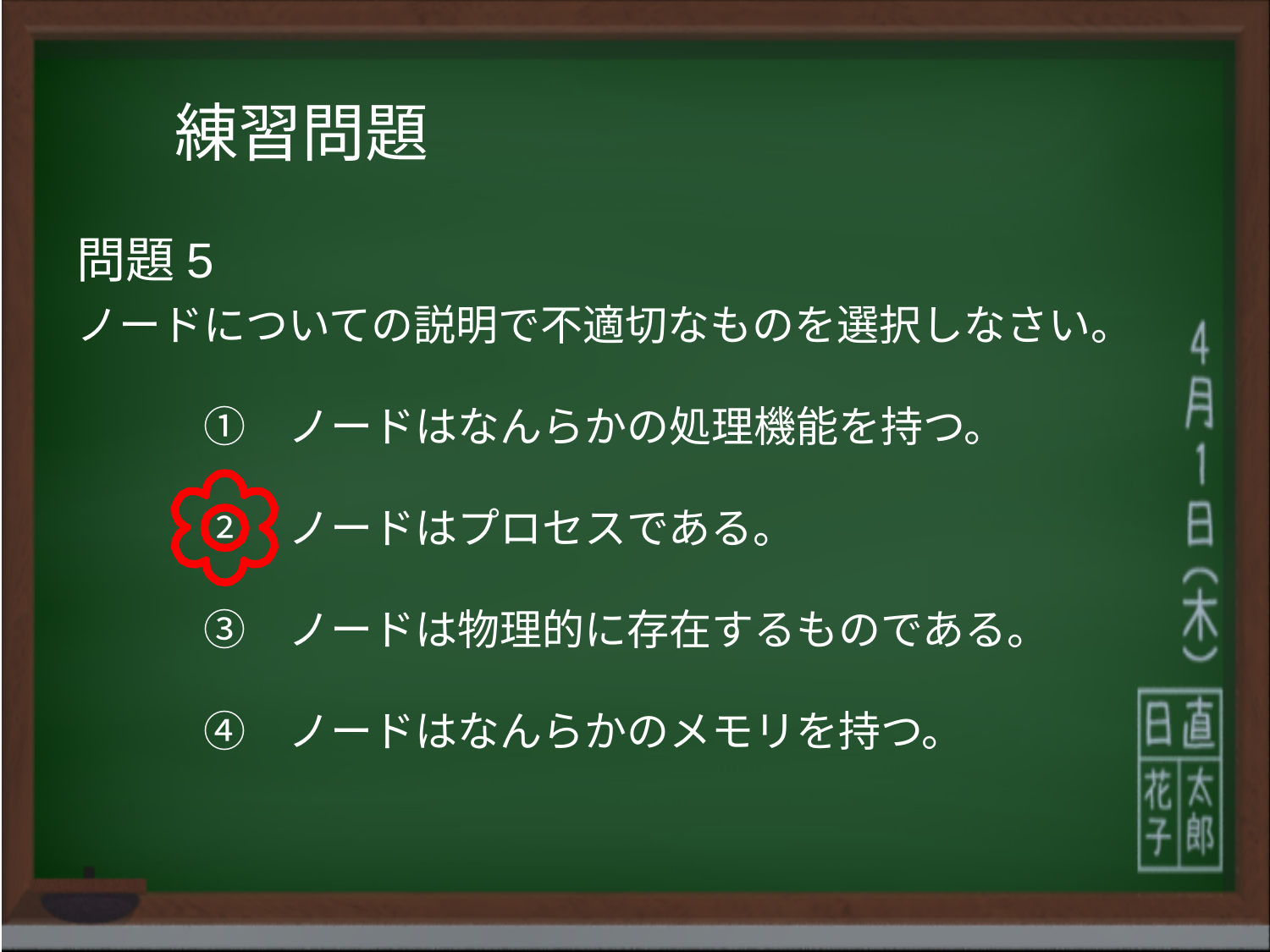

練習問題
問題5
ノードについての説明で不適切なものを選択しなさい。
	①　ノードはなんらかの処理機能を持つ。
	②　ノードはプロセスである。
	③　ノードは物理的に存在するものである。
	④　ノードはなんらかのメモリを持つ。